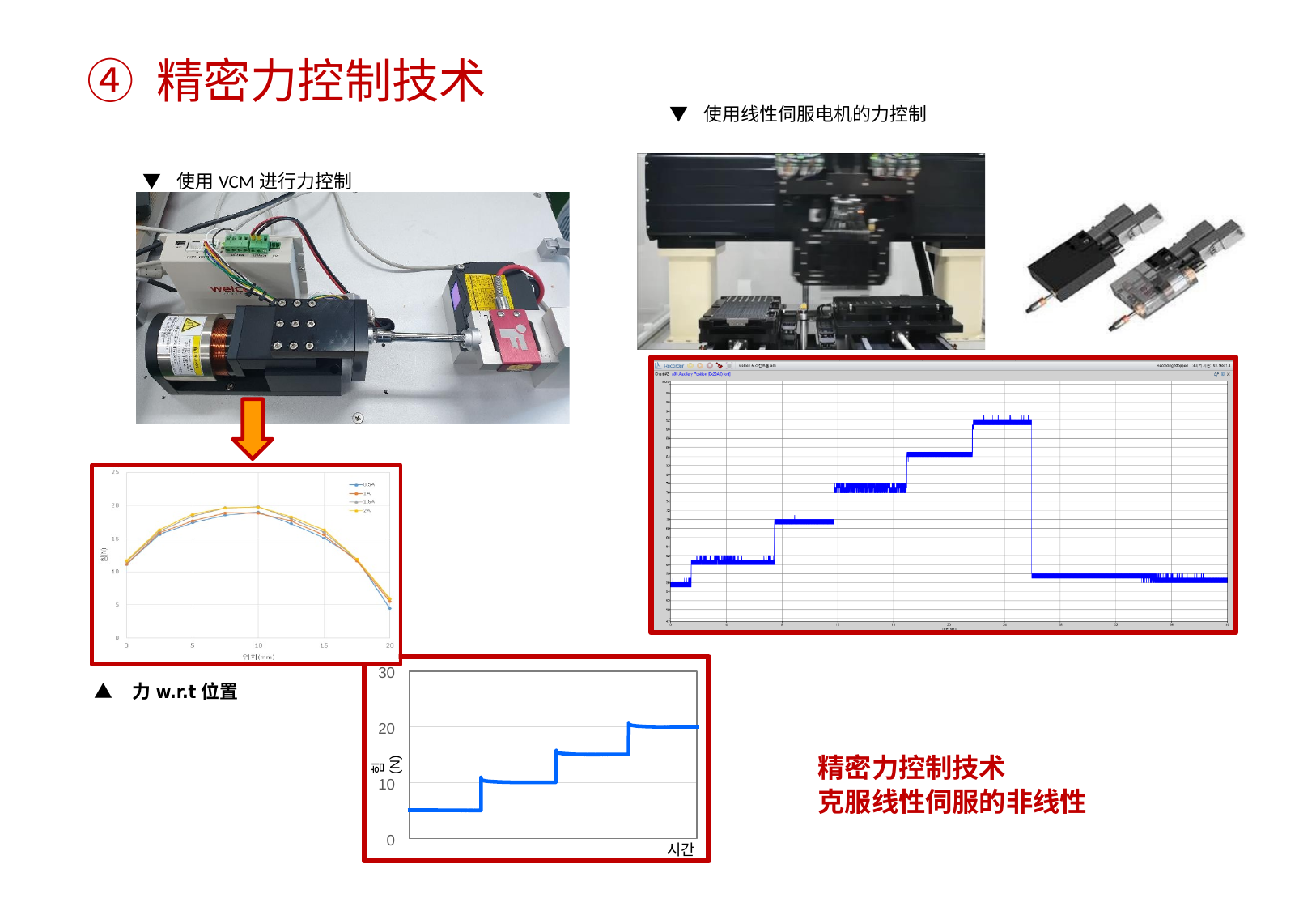

# ④ 精密力控制技术
▼ 使用线性伺服电机的力控制

▼ 使用VCM进行力控制

30
▲  力w.r.t位置
20
힘(N)
精密力控制技术
克服线性伺服的非线性
10
0
시간